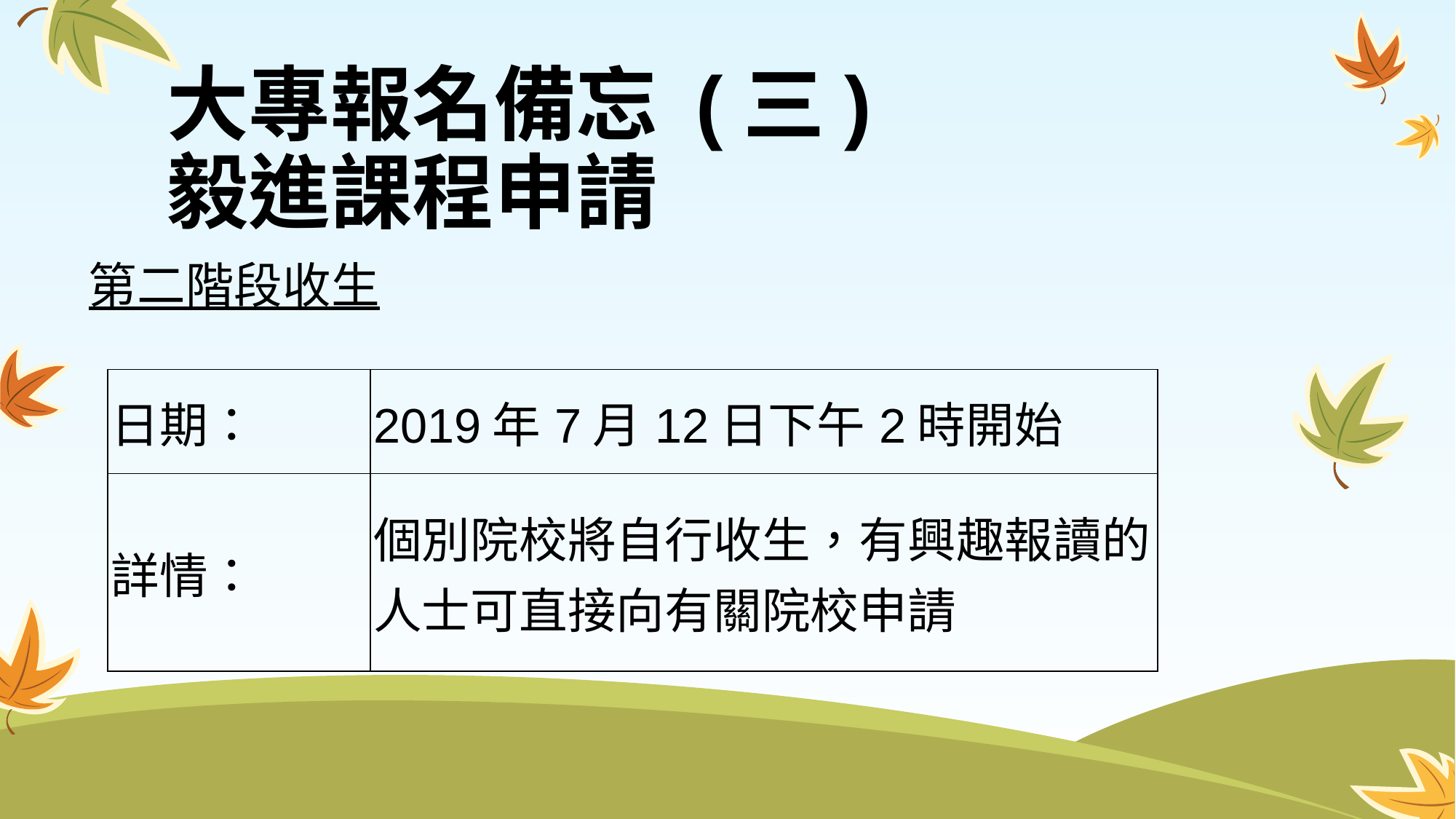

# 大專報名備忘 (三) 毅進課程申請
第二階段收生
| 日期： | 2019年7月12日下午2時開始 |
| --- | --- |
| 詳情： | 個別院校將自行收生，有興趣報讀的人士可直接向有關院校申請 |